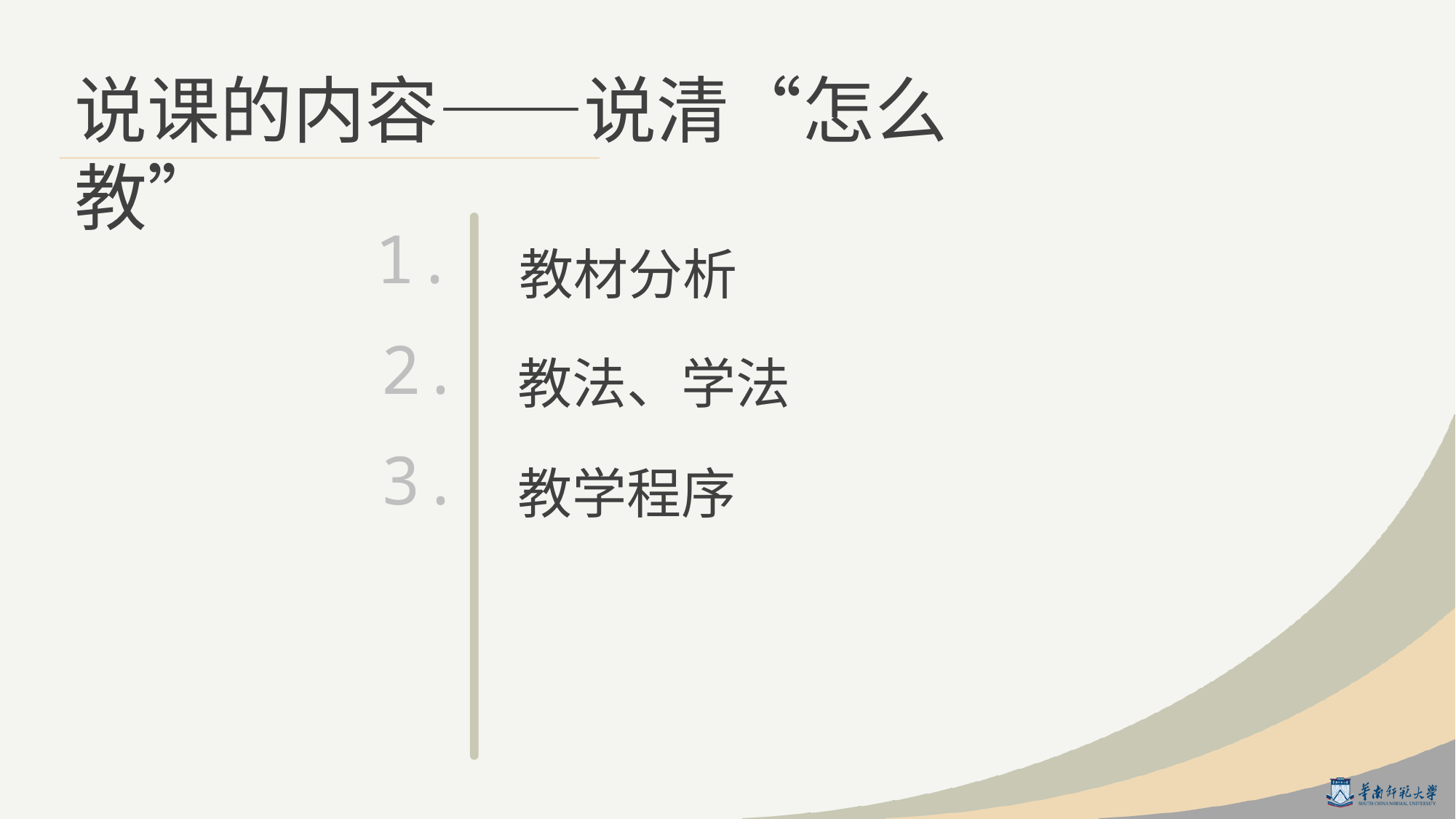

说课的内容——说清“怎么教”
教材分析
1.
教法、学法
2.
教学程序
3.